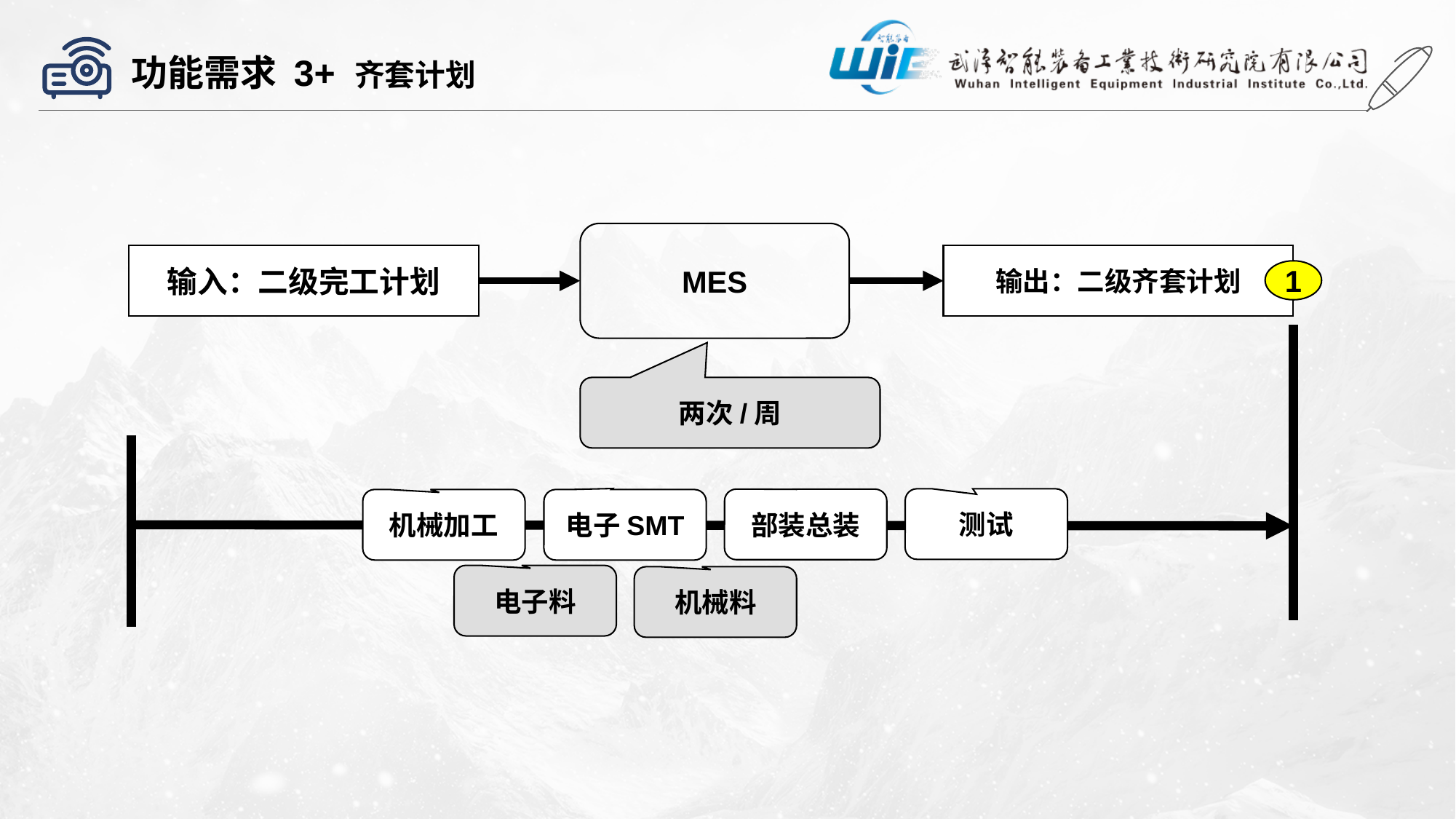

功能需求 3+ 齐套计划
MES
输入：二级完工计划
输出：二级齐套计划
1
两次/周
测试
部装总装
电子SMT
机械加工
电子料
机械料